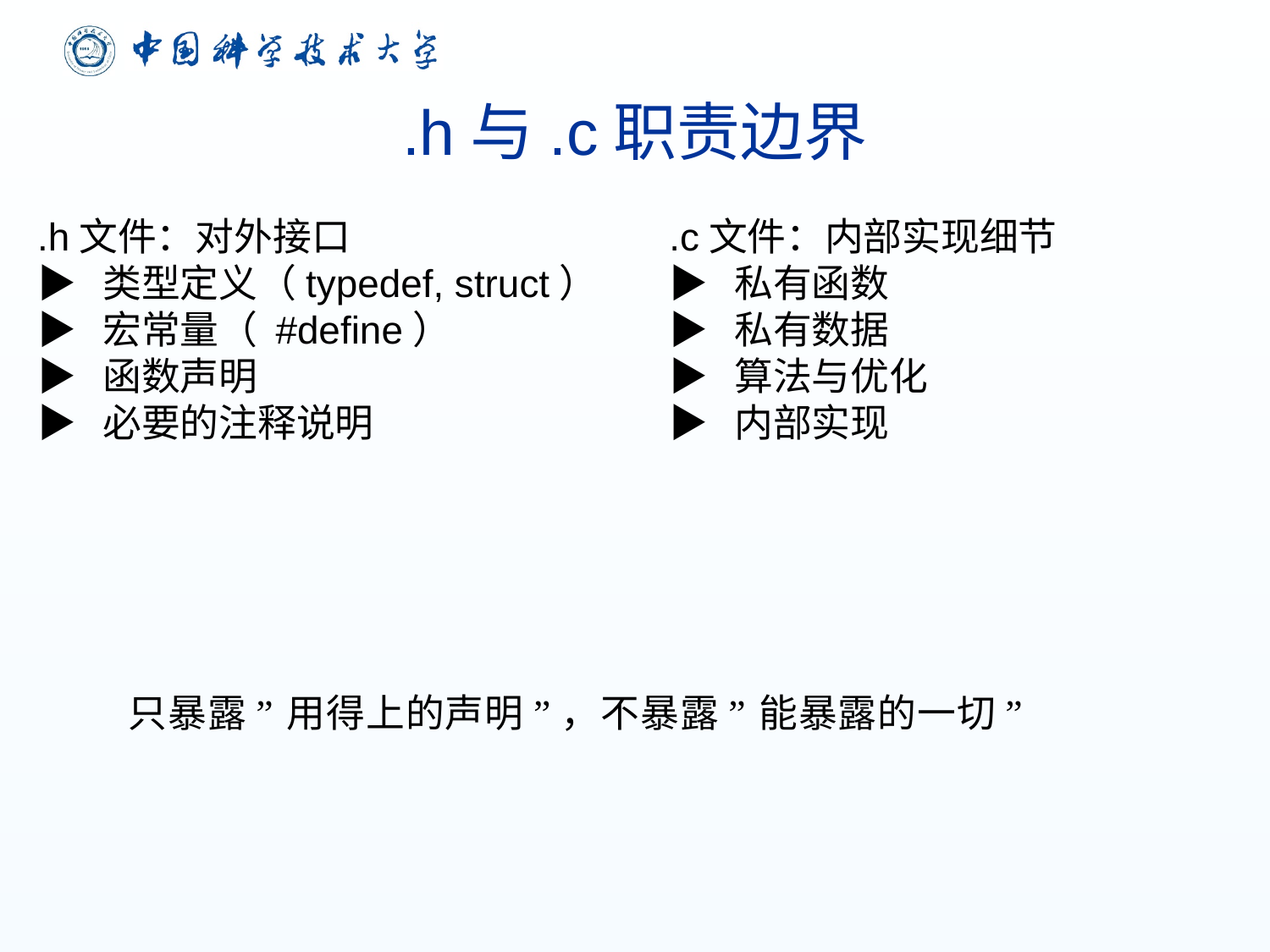

# .h与.c职责边界
.h文件：对外接口
▶  类型定义（typedef, struct）
▶  宏常量（ #define）
▶  函数声明
▶  必要的注释说明
.c文件：内部实现细节
▶  私有函数
▶  私有数据
▶  算法与优化
▶  内部实现
只暴露 ” 用得上的声明 ” ，不暴露 ” 能暴露的一切 ”